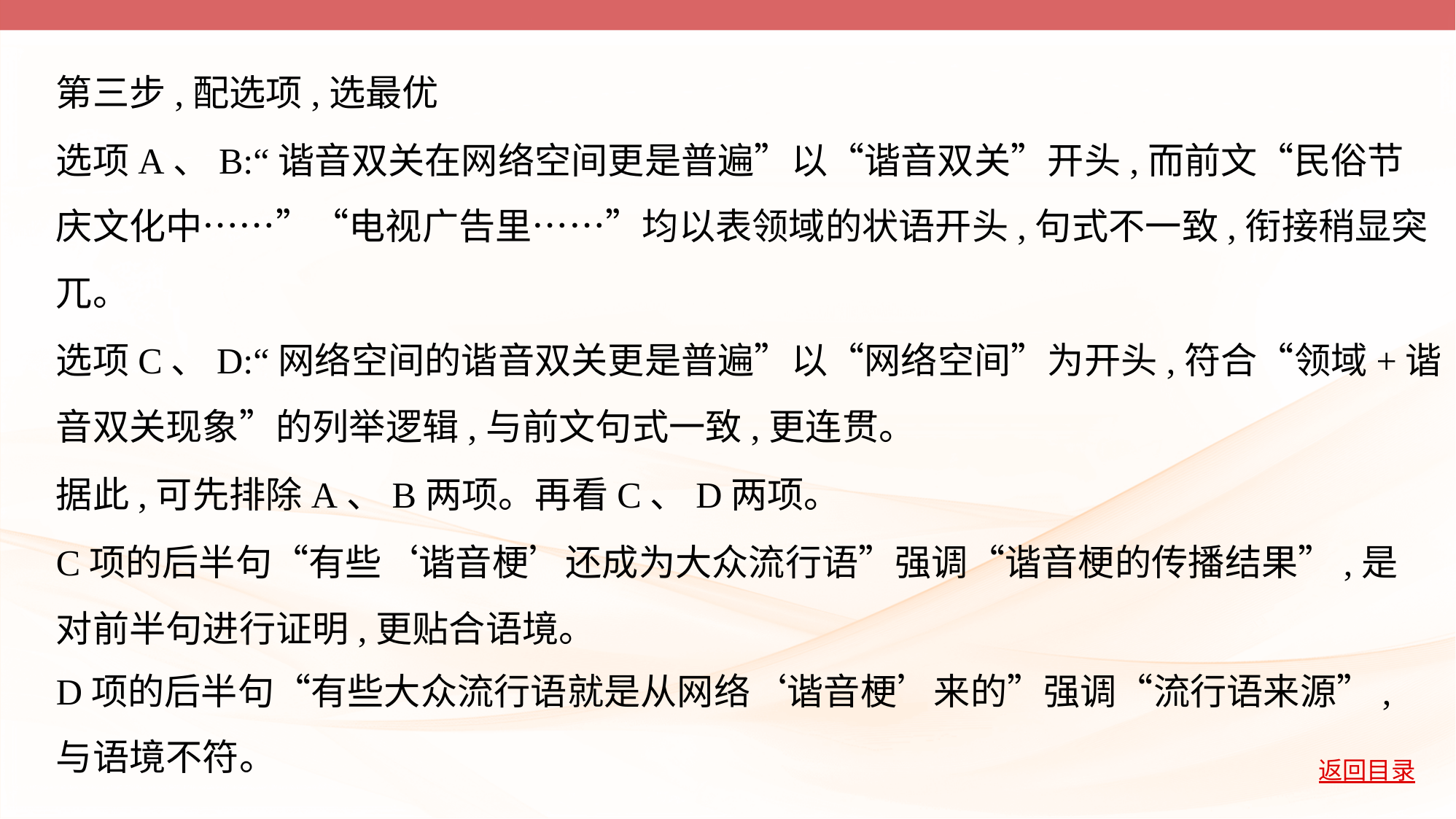

第三步,配选项,选最优
选项A、B:“谐音双关在网络空间更是普遍”以“谐音双关”开头,而前文“民俗节
庆文化中……”“电视广告里……”均以表领域的状语开头,句式不一致,衔接稍显突
兀。
选项C、D:“网络空间的谐音双关更是普遍”以“网络空间”为开头,符合“领域+谐
音双关现象”的列举逻辑,与前文句式一致,更连贯。
据此,可先排除A、B两项。再看C、D两项。
C项的后半句“有些‘谐音梗’还成为大众流行语”强调“谐音梗的传播结果”,是
对前半句进行证明,更贴合语境。
D项的后半句“有些大众流行语就是从网络‘谐音梗’来的”强调“流行语来源”,
与语境不符。